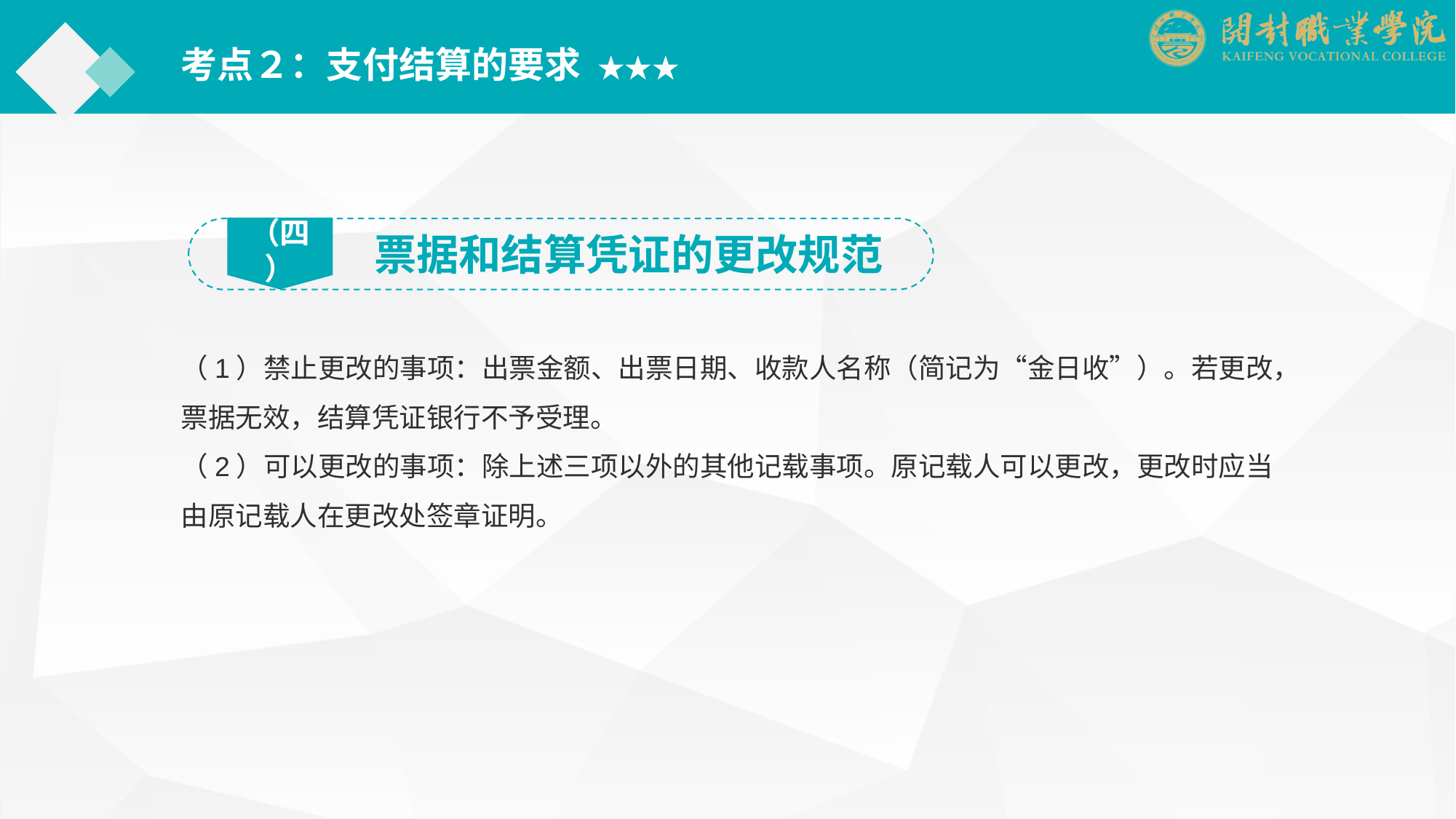

考点２：支付结算的要求  ★★★
（四）

票据和结算凭证的更改规范
（1）禁止更改的事项：出票金额、出票日期、收款人名称（简记为“金日收”）。若更改，票据无效，结算凭证银行不予受理。
（2）可以更改的事项：除上述三项以外的其他记载事项。原记载人可以更改，更改时应当由原记载人在更改处签章证明。